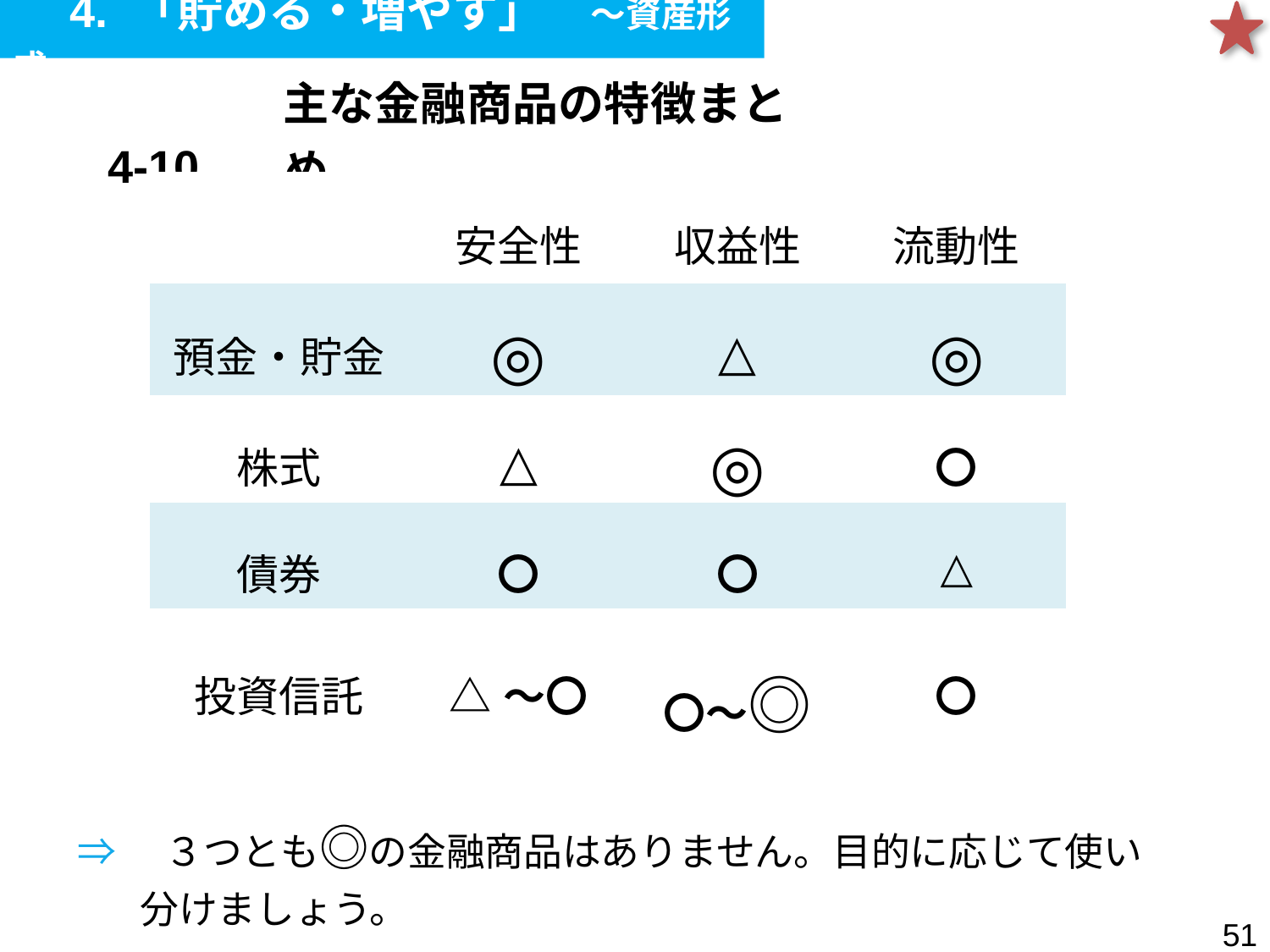

4. 「貯める・増やす」　～資産形成

| 4-10. | 主な金融商品の特徴まとめ |
| --- | --- |
|  | 安全性 | 収益性 | 流動性 |
| --- | --- | --- | --- |
| 預金・貯金 | ◎ | △ | ◎ |
| 株式 | △ | ◎ | 〇 |
| 債券 | 〇 | 〇 | △ |
| 投資信託 | △～〇 | 〇～◎ | 〇 |
⇒　３つとも◎の金融商品はありません。目的に応じて使い分けましょう。
51